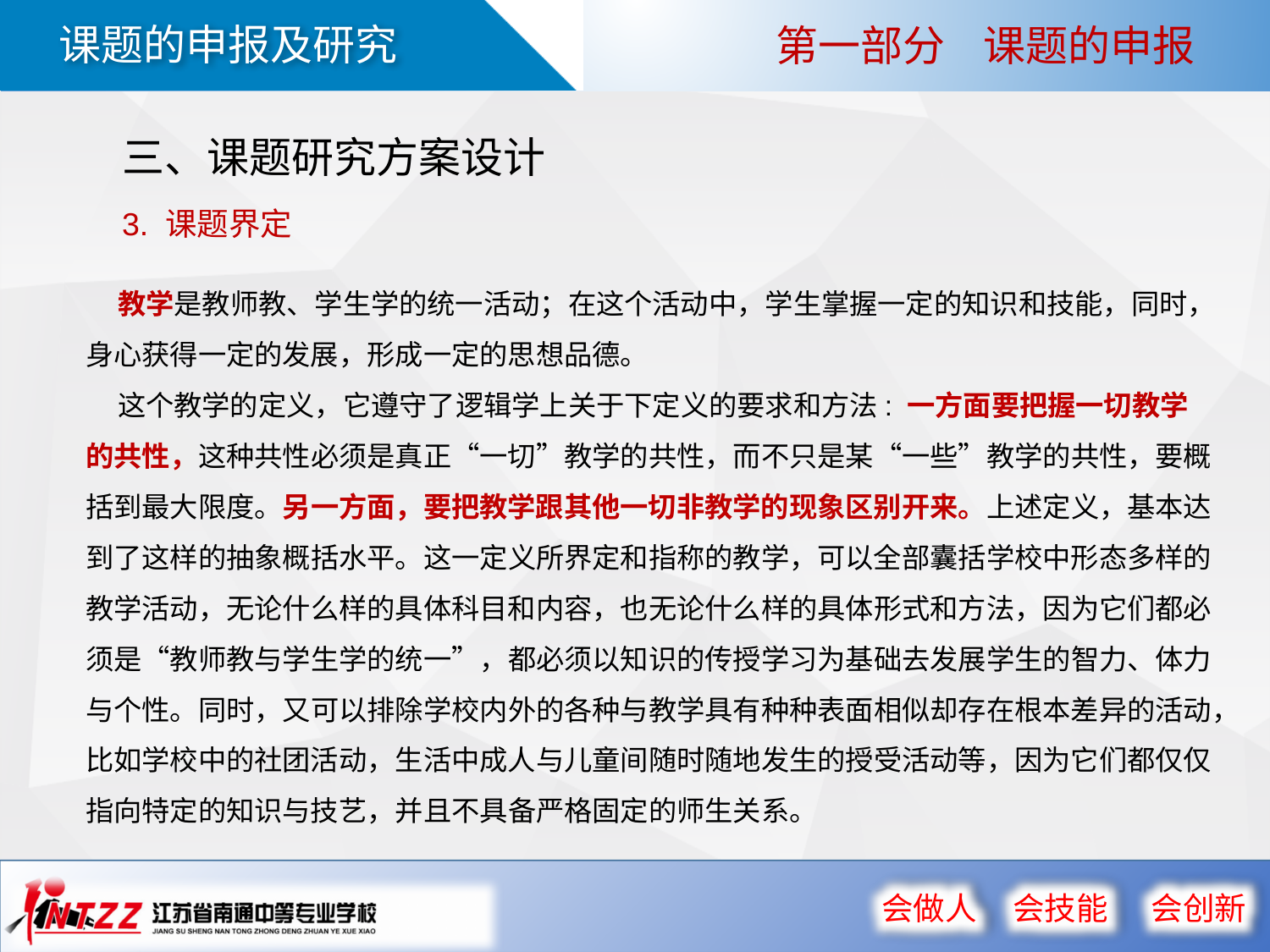

第一部分    课题的申报
三、课题研究方案设计
3. 课题界定
    教学是教师教、学生学的统一活动；在这个活动中，学生掌握一定的知识和技能，同时，身心获得一定的发展，形成一定的思想品德。
    这个教学的定义，它遵守了逻辑学上关于下定义的要求和方法: 一方面要把握一切教学的共性，这种共性必须是真正“一切”教学的共性，而不只是某“一些”教学的共性，要概括到最大限度。另一方面，要把教学跟其他一切非教学的现象区别开来。上述定义，基本达到了这样的抽象概括水平。这一定义所界定和指称的教学，可以全部囊括学校中形态多样的教学活动，无论什么样的具体科目和内容，也无论什么样的具体形式和方法，因为它们都必须是“教师教与学生学的统一”，都必须以知识的传授学习为基础去发展学生的智力、体力与个性。同时，又可以排除学校内外的各种与教学具有种种表面相似却存在根本差异的活动，比如学校中的社团活动，生活中成人与儿童间随时随地发生的授受活动等，因为它们都仅仅指向特定的知识与技艺，并且不具备严格固定的师生关系。